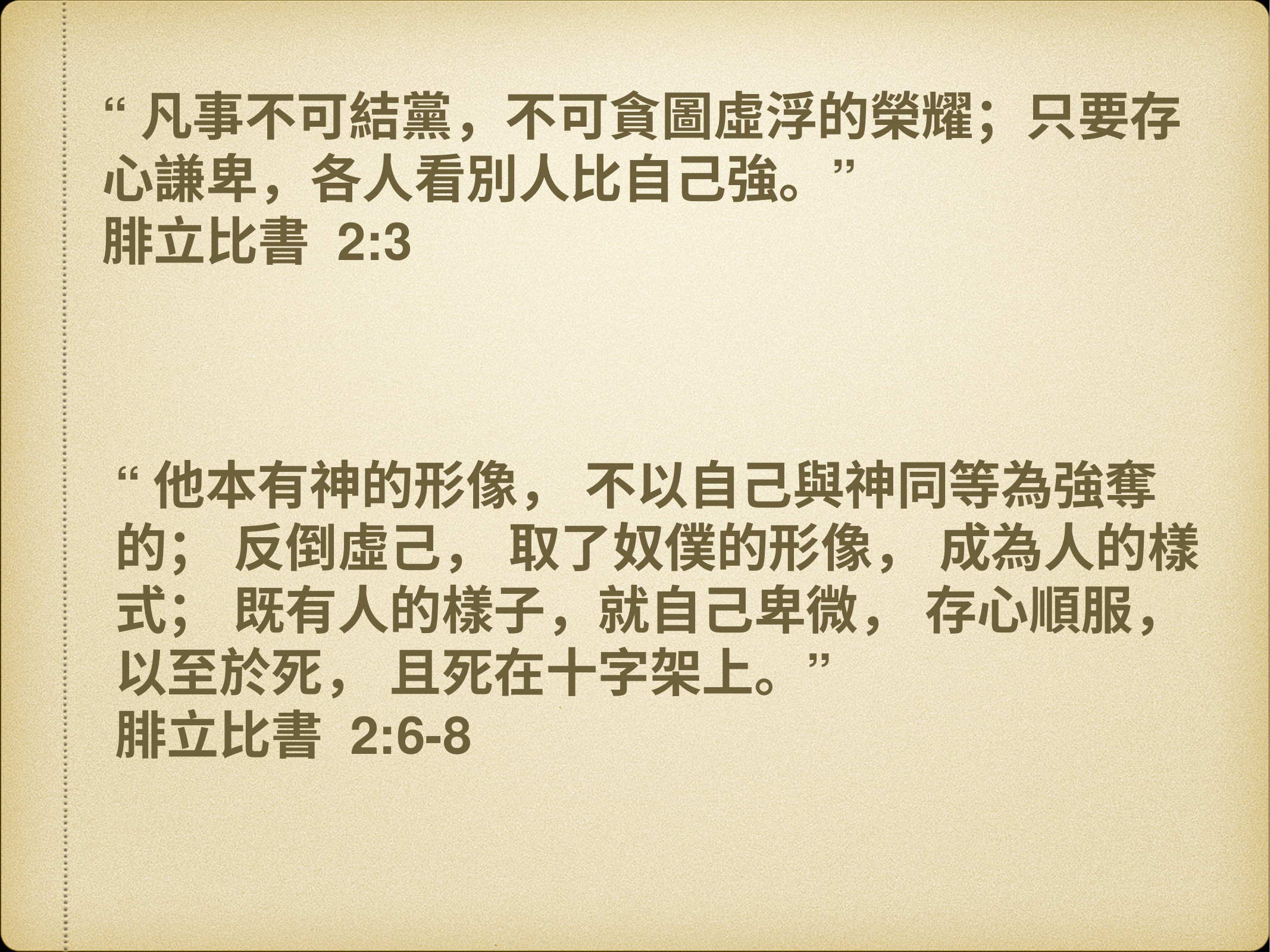

“凡事不可結黨，不可貪圖虛浮的榮耀；只要存心謙卑，各人看別人比自己強。”
腓立比書 2:3
“他本有神的形像， 不以自己與神同等為強奪的； 反倒虛己， 取了奴僕的形像， 成為人的樣式； 既有人的樣子，就自己卑微， 存心順服，以至於死， 且死在十字架上。”
腓立比書 2:6-8